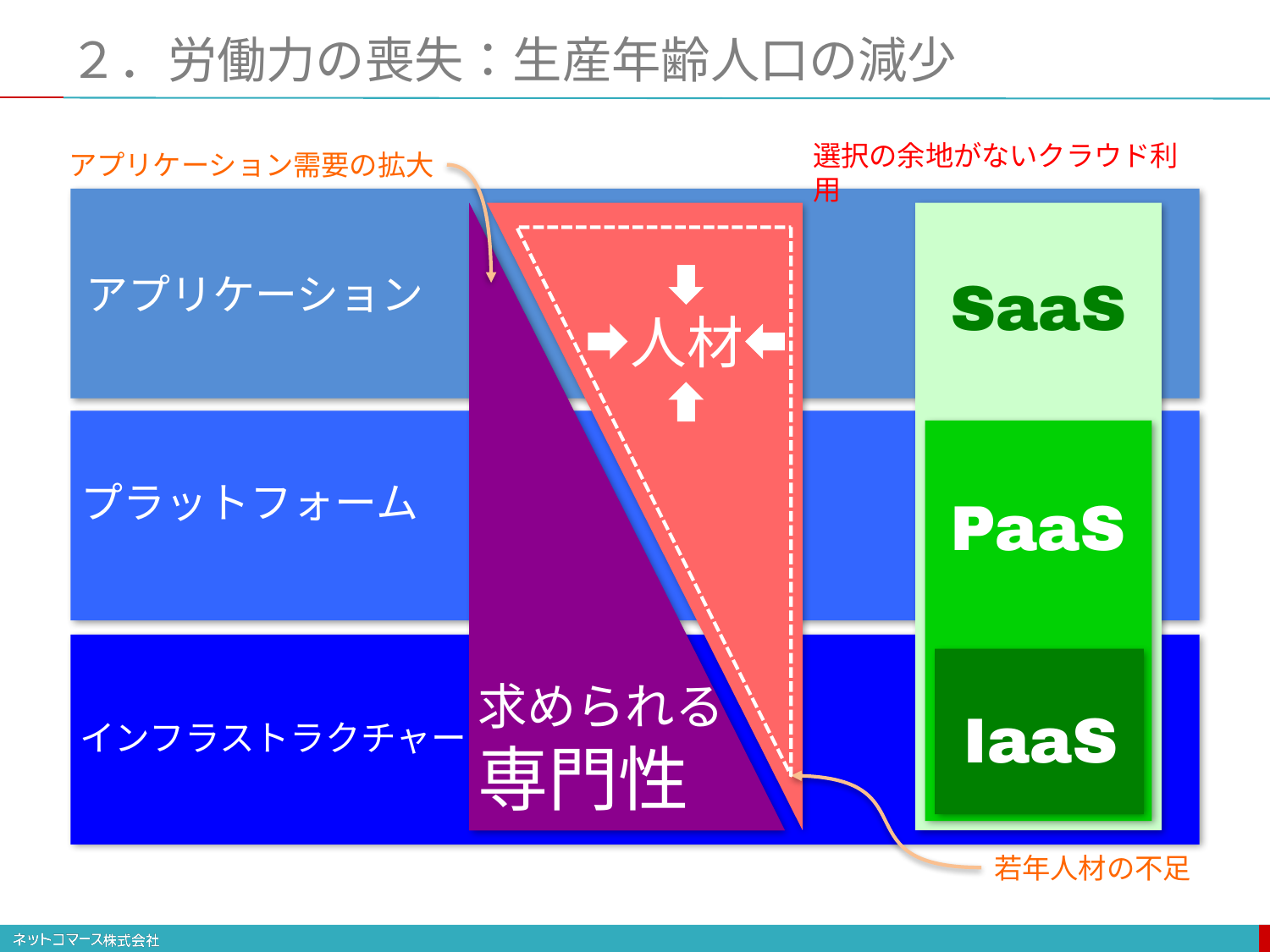

# ２．労働力の喪失：生産年齢人口の減少
選択の余地がないクラウド利用
アプリケーション需要の拡大

人材

若年人材の不足

SaaS
アプリケーション

プラットフォーム
PaaS

求められる
専門性
IaaS
インフラストラクチャー